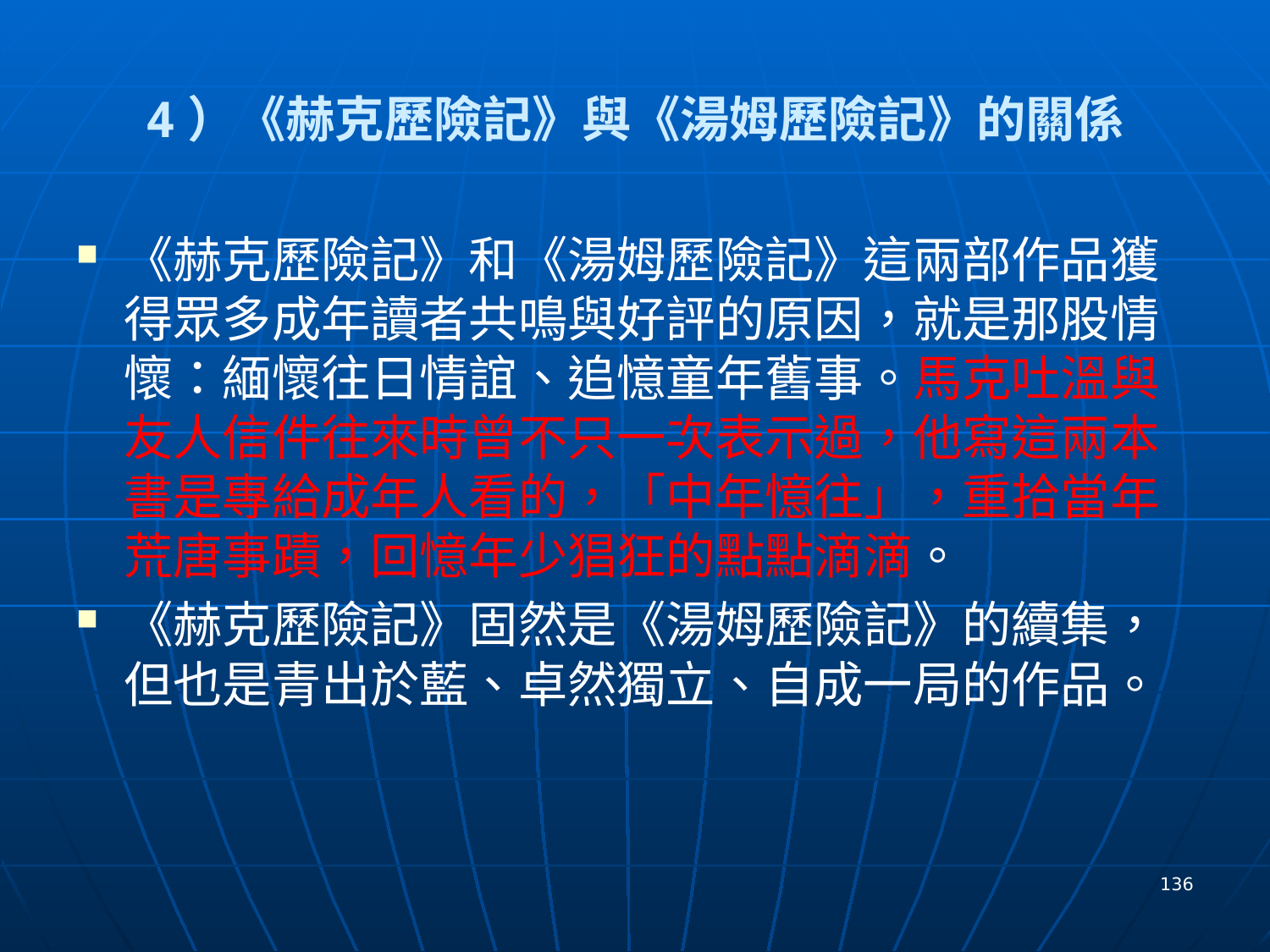

# 4）《赫克歷險記》與《湯姆歷險記》的關係
《赫克歷險記》和《湯姆歷險記》這兩部作品獲得眾多成年讀者共鳴與好評的原因，就是那股情懷：緬懷往日情誼、追憶童年舊事。馬克吐溫與友人信件往來時曾不只一次表示過，他寫這兩本書是專給成年人看的，「中年憶往」，重拾當年荒唐事蹟，回憶年少猖狂的點點滴滴。
《赫克歷險記》固然是《湯姆歷險記》的續集，但也是青出於藍、卓然獨立、自成一局的作品。
136